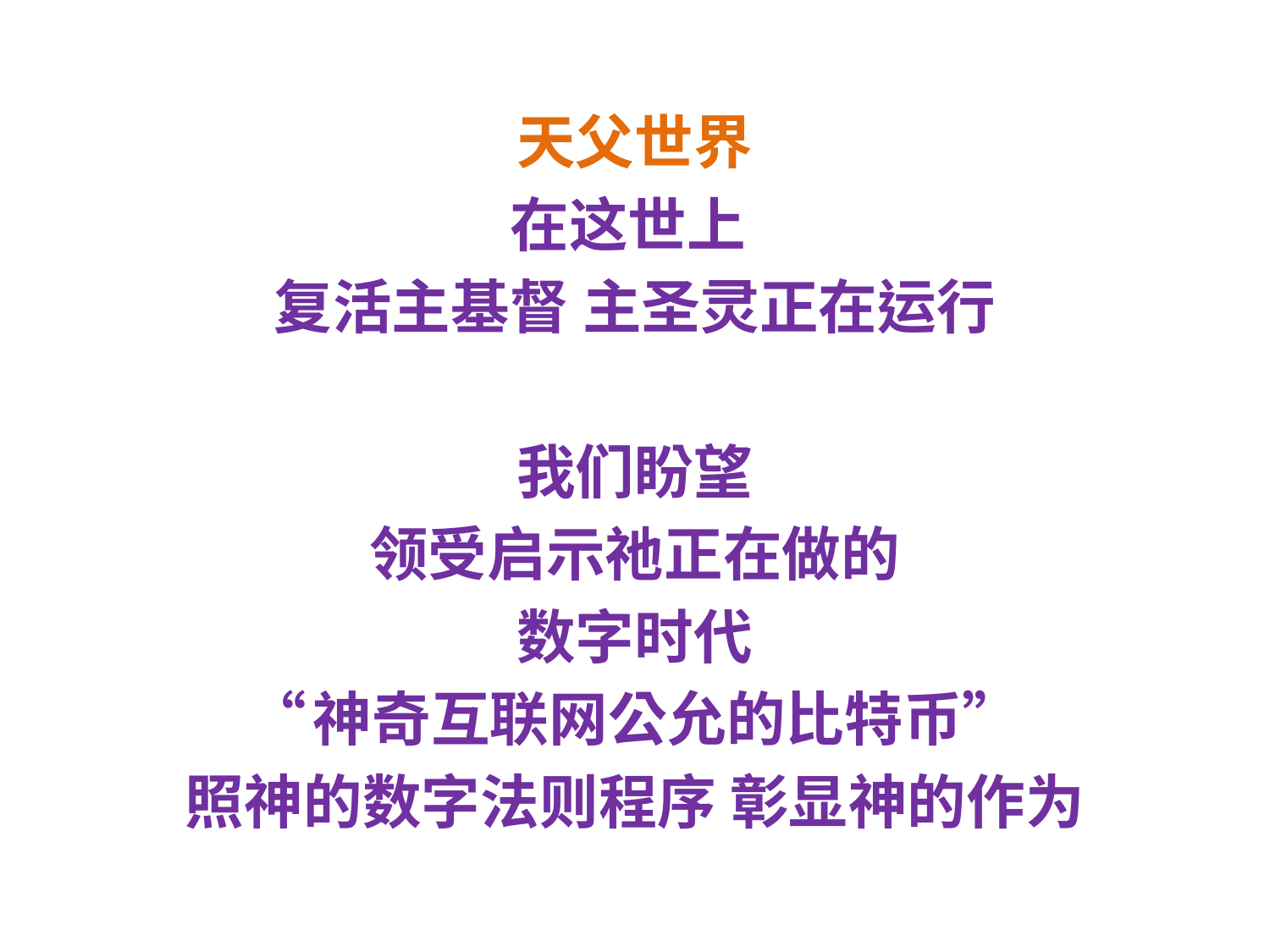

#
天父世界
在这世上
复活主基督 主圣灵正在运行

我们盼望
领受启示祂正在做的
数字时代
“神奇互联网公允的比特币”
照神的数字法则程序 彰显神的作为